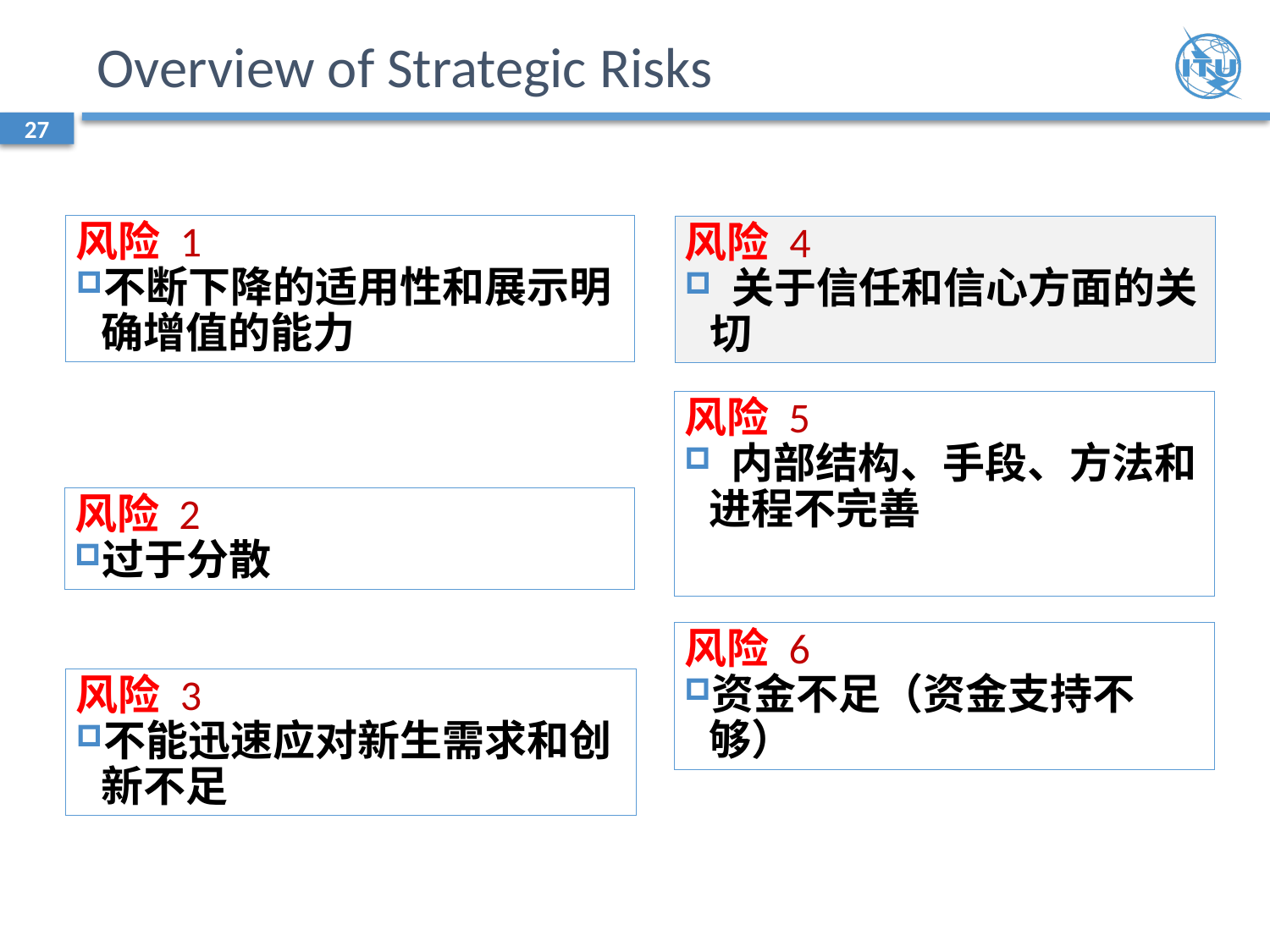

# Overview of Strategic Risks
27
风险 1
不断下降的适用性和展示明确增值的能力
风险 4
 关于信任和信心方面的关切
风险 5
 内部结构、手段、方法和进程不完善
风险 2
过于分散
风险 6
资金不足（资金支持不够）
风险 3
不能迅速应对新生需求和创新不足